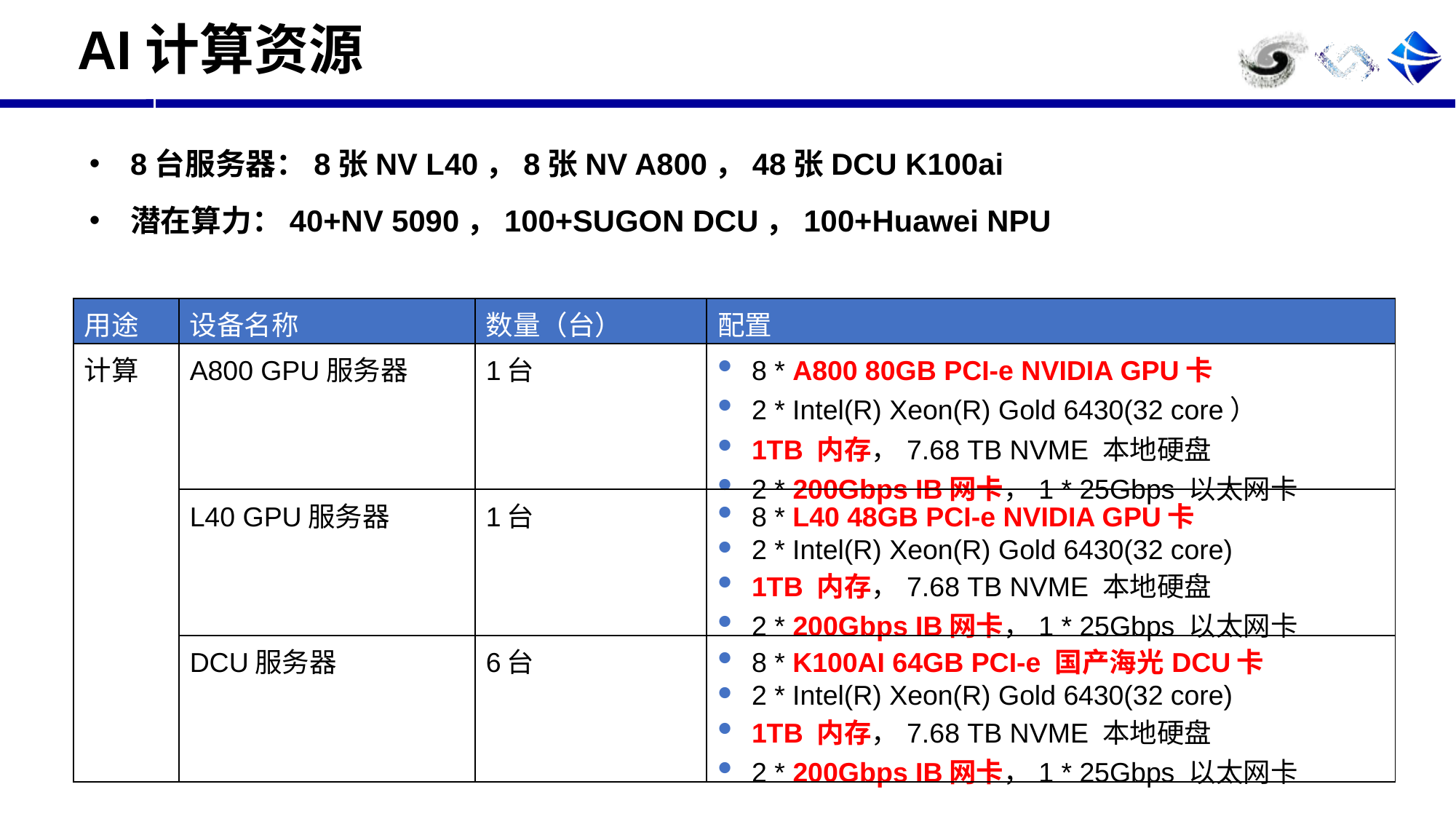

# AI计算资源
8台服务器：8张NV L40，8张NV A800，48张DCU K100ai
潜在算力：40+NV 5090，100+SUGON DCU，100+Huawei NPU
| 用途 | 设备名称 | 数量（台） | 配置 |
| --- | --- | --- | --- |
| 计算 | A800 GPU服务器 | 1台 | 8 \* A800 80GB PCI-e NVIDIA GPU卡 2 \* Intel(R) Xeon(R) Gold 6430(32 core） 1TB 内存，7.68 TB NVME 本地硬盘 2 \* 200Gbps IB网卡，1 \* 25Gbps 以太网卡 |
|  | L40 GPU服务器 | 1台 | 8 \* L40 48GB PCI-e NVIDIA GPU卡 2 \* Intel(R) Xeon(R) Gold 6430(32 core) 1TB 内存，7.68 TB NVME 本地硬盘 2 \* 200Gbps IB网卡，1 \* 25Gbps 以太网卡 |
|  | DCU服务器 | 6台 | 8 \* K100AI 64GB PCI-e 国产海光DCU卡 2 \* Intel(R) Xeon(R) Gold 6430(32 core) 1TB 内存，7.68 TB NVME 本地硬盘 2 \* 200Gbps IB网卡，1 \* 25Gbps 以太网卡 |